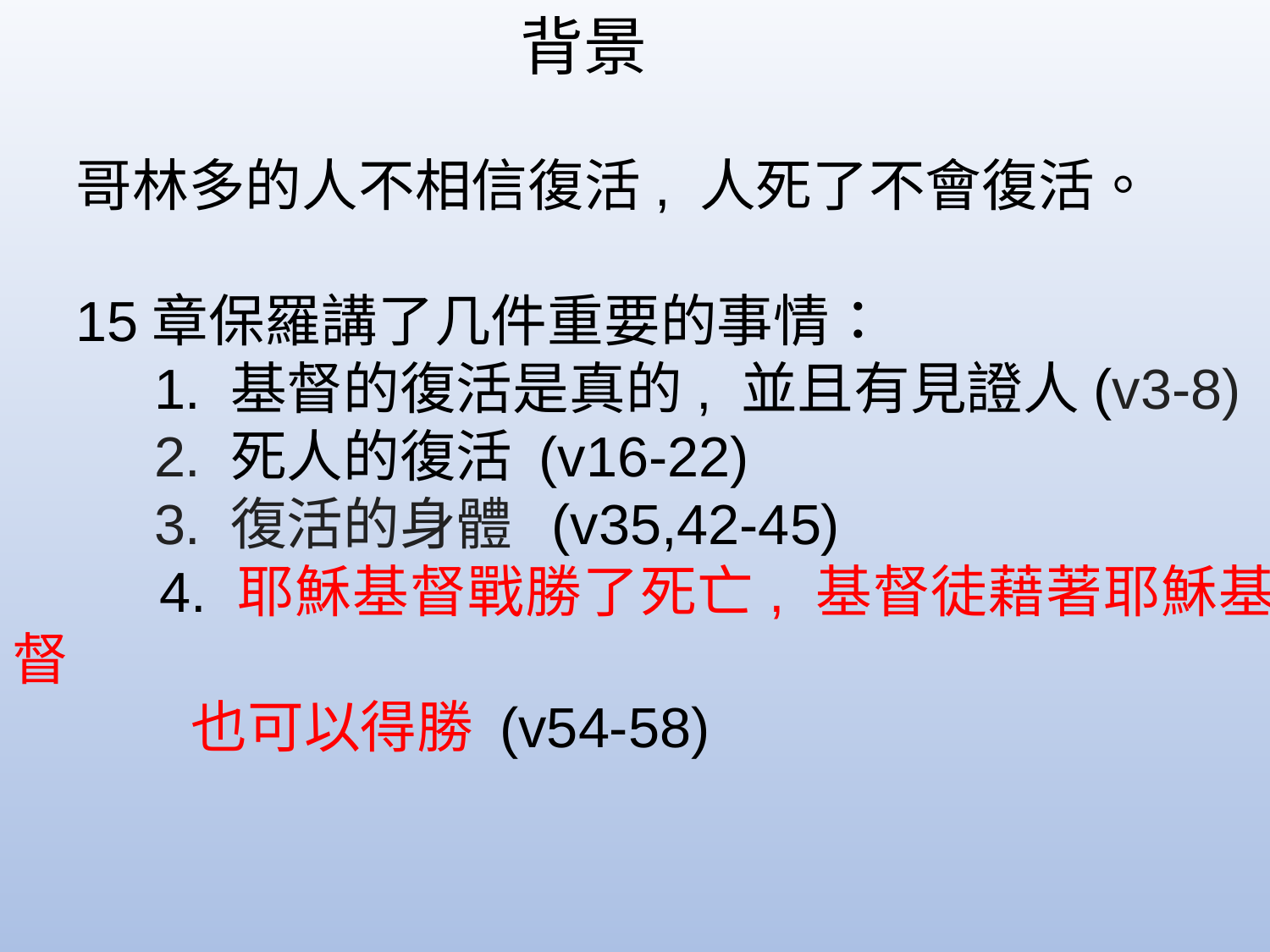

背景

哥林多的人不相信復活, 人死了不會復活。

15章保羅講了几件重要的事情：
     1. 基督的復活是真的, 並且有見證人(v3-8)
     2. 死人的復活 (v16-22)
     3. 復活的身體  (v35,42-45)
     4. 耶穌基督戰勝了死亡, 基督徒藉著耶穌基督
        也可以得勝 (v54-58)